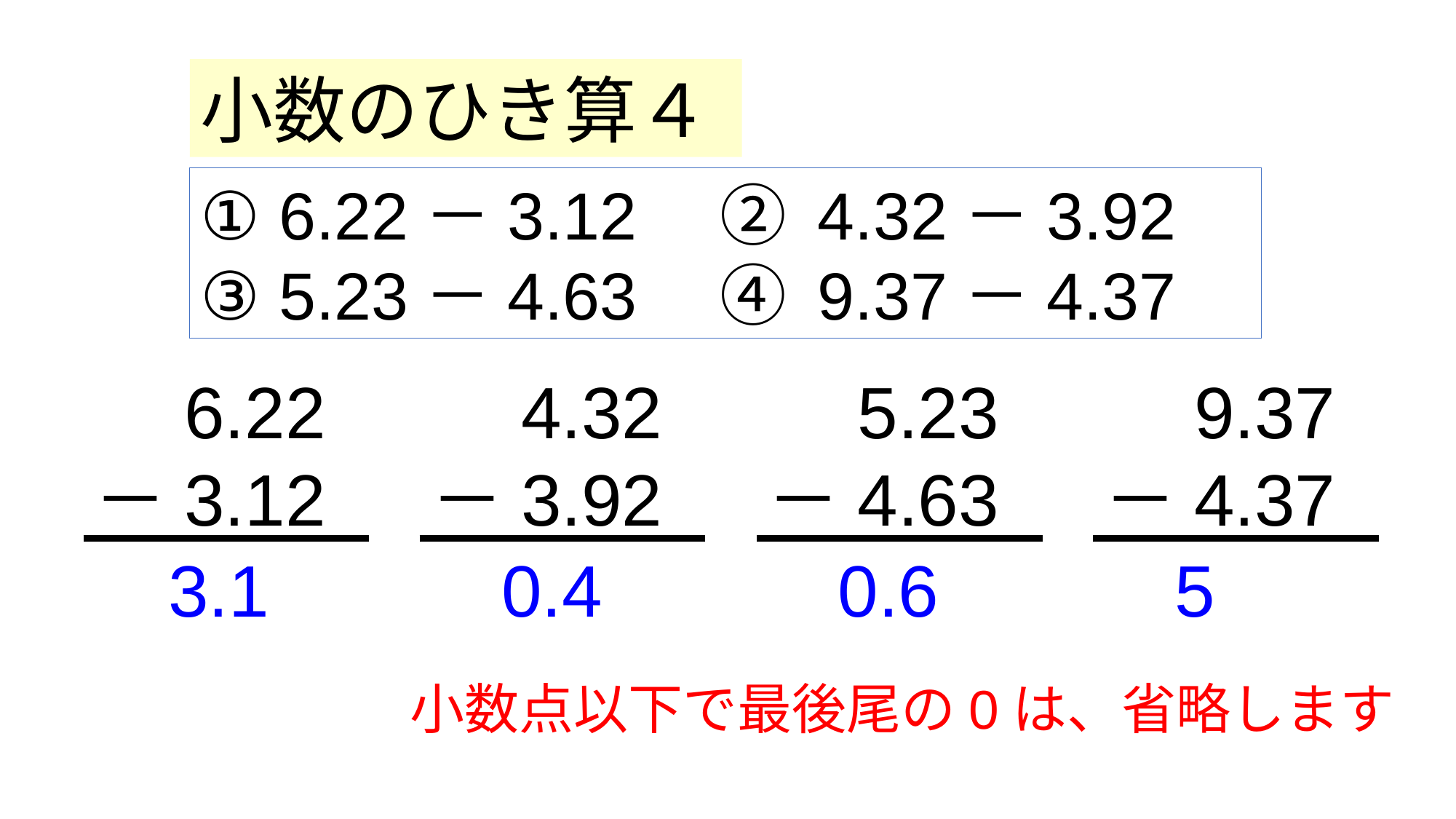

小数のひき算４
① 6.22－3.12　② 4.32－3.92
③ 5.23－4.63　④ 9.37－4.37
　6.22
－3.12
　4.32
－3.92
　5.23
－4.63
　9.37
－4.37
3.1
0.4
0.6
5
小数点以下で最後尾の0は、省略します